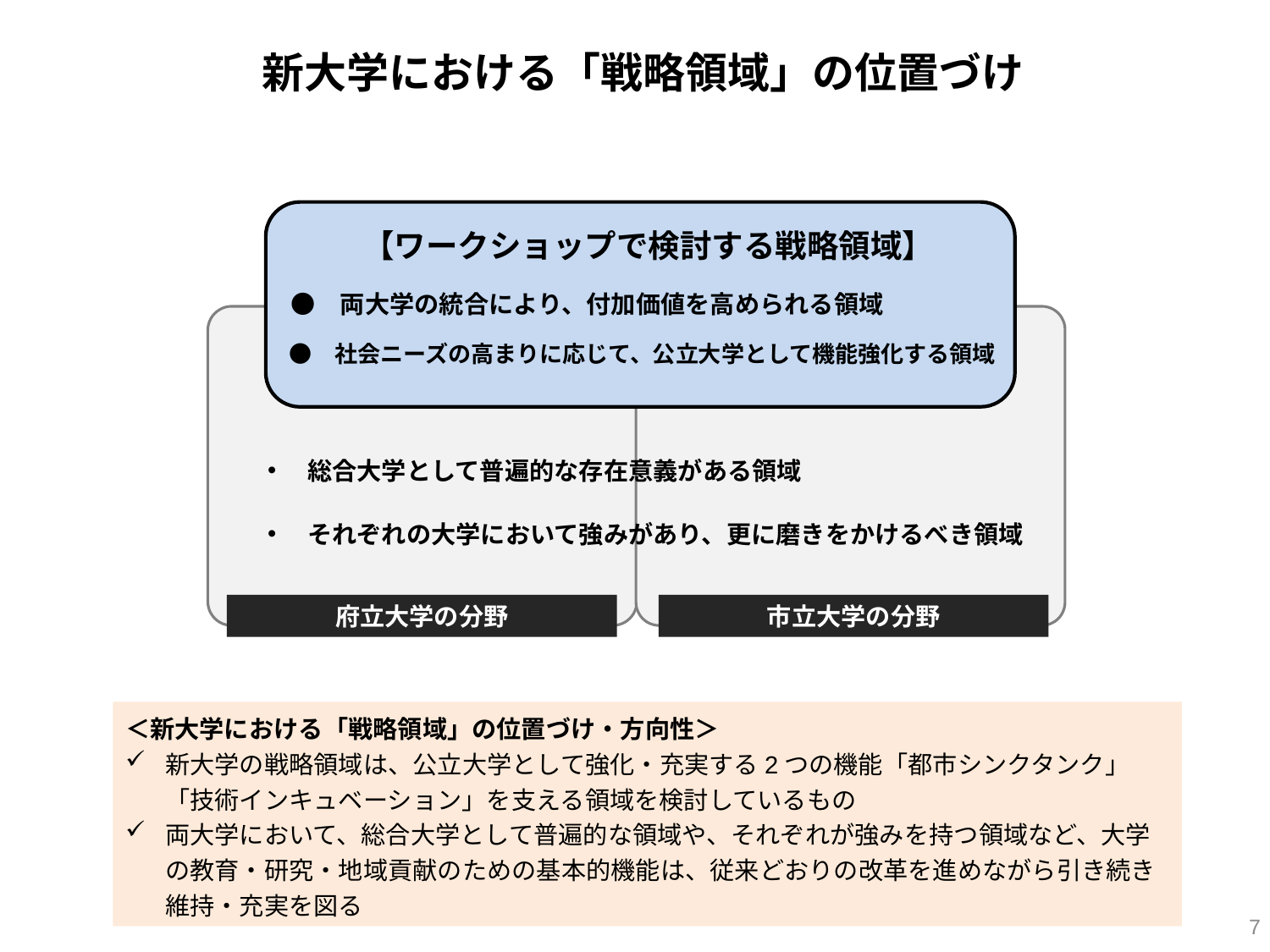

新大学における「戦略領域」の位置づけ

【ワークショップで検討する戦略領域】
　●　両大学の統合により、付加価値を高められる領域

　●　社会ニーズの高まりに応じて、公立大学として機能強化する領域

総合大学として普遍的な存在意義がある領域

それぞれの大学において強みがあり、更に磨きをかけるべき領域
府立大学の分野
市立大学の分野
＜新大学における「戦略領域」の位置づけ・方向性＞
新大学の戦略領域は、公立大学として強化・充実する2つの機能「都市シンクタンク」「技術インキュベーション」を支える領域を検討しているもの
両大学において、総合大学として普遍的な領域や、それぞれが強みを持つ領域など、大学の教育・研究・地域貢献のための基本的機能は、従来どおりの改革を進めながら引き続き維持・充実を図る
7